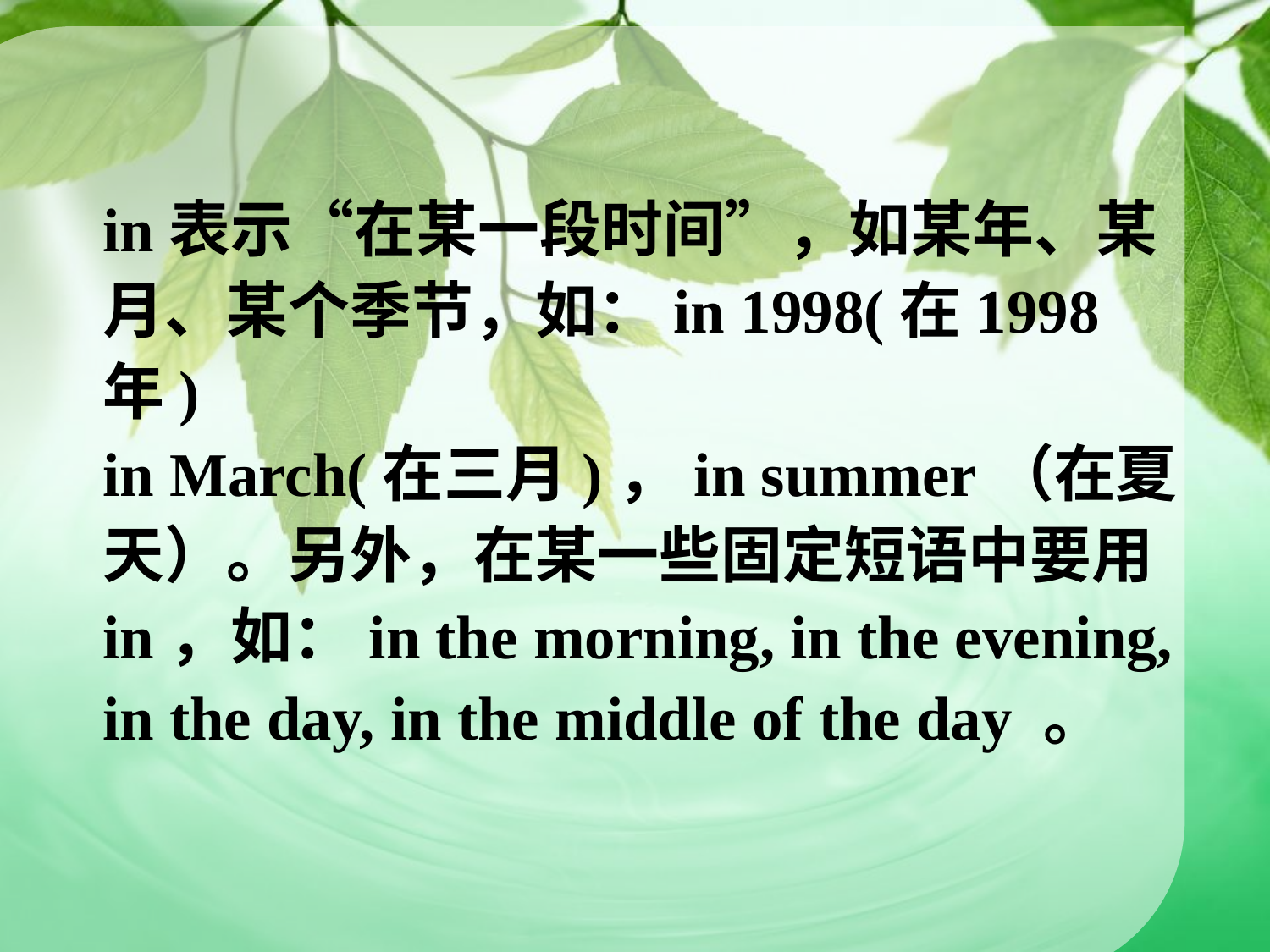

in表示“在某一段时间”，如某年、某月、某个季节，如：in 1998(在1998年)
in March(在三月)，in summer（在夏天）。另外，在某一些固定短语中要用in，如：in the morning, in the evening, in the day, in the middle of the day 。